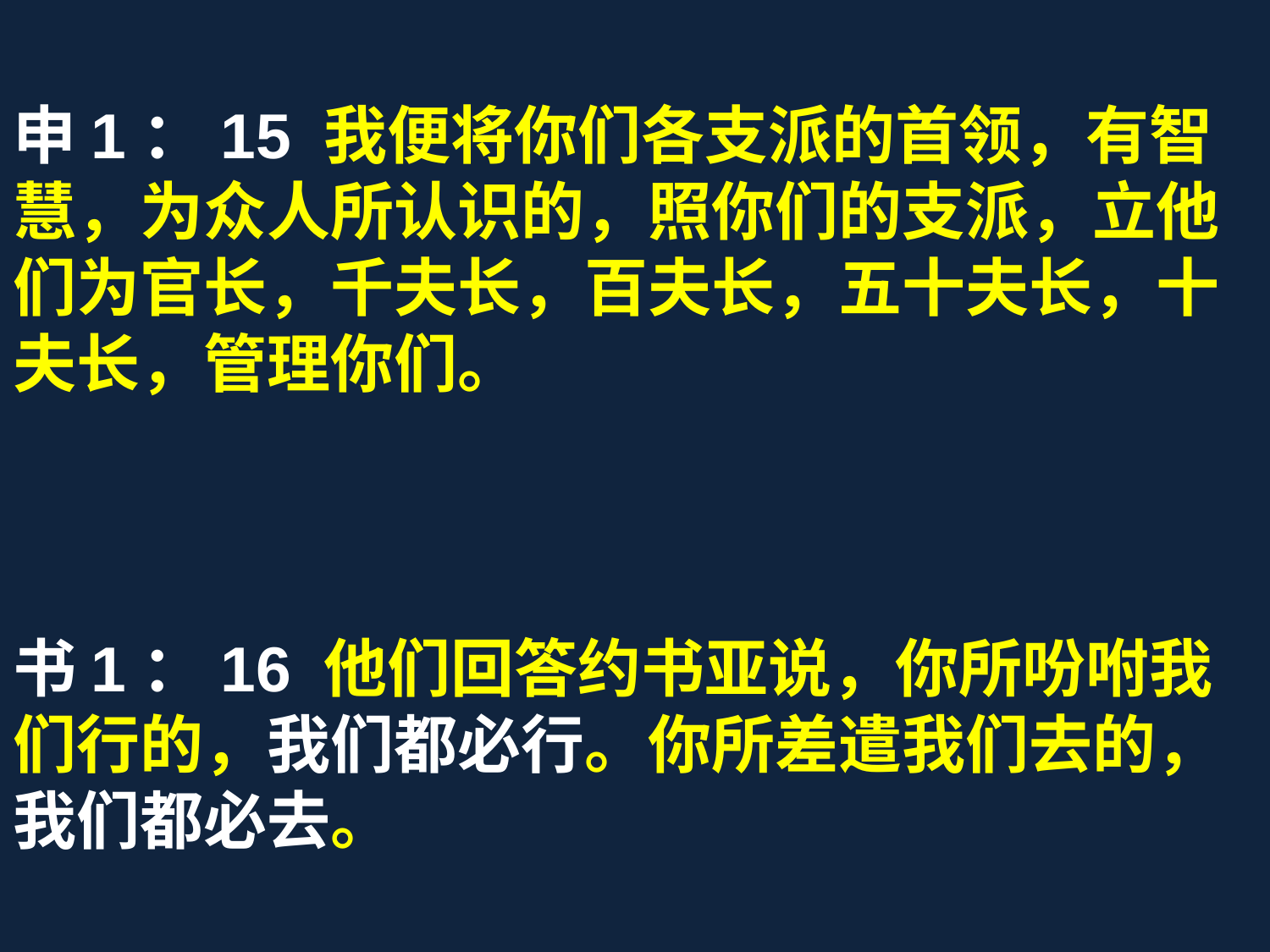

# 申1：15 我便将你们各支派的首领，有智慧，为众人所认识的，照你们的支派，立他们为官长，千夫长，百夫长，五十夫长，十夫长，管理你们。 书1：16 他们回答约书亚说，你所吩咐我们行的，我们都必行。你所差遣我们去的，我们都必去。